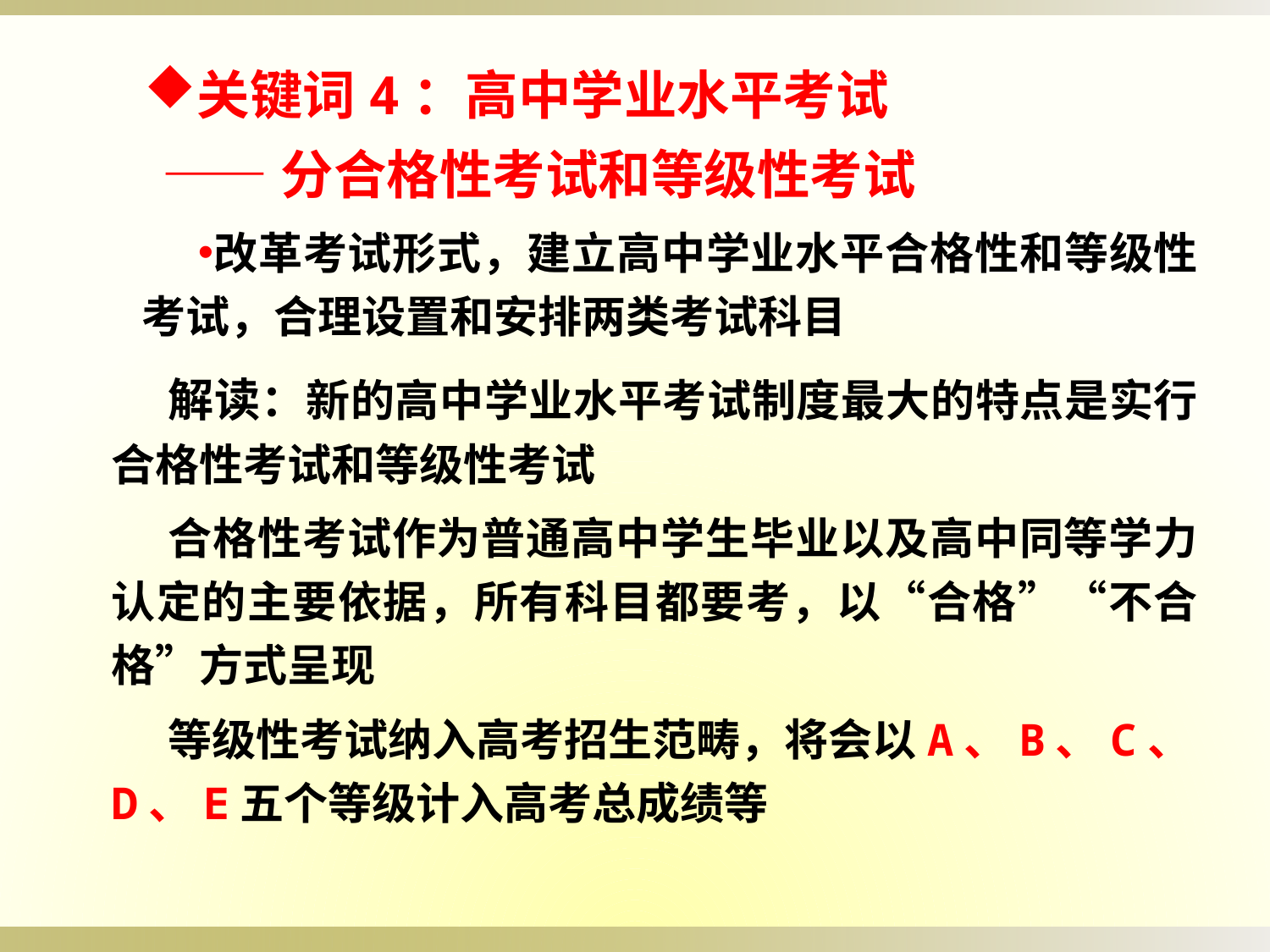

关键词4：高中学业水平考试
    ——分合格性考试和等级性考试
改革考试形式，建立高中学业水平合格性和等级性考试，合理设置和安排两类考试科目
解读：新的高中学业水平考试制度最大的特点是实行合格性考试和等级性考试
合格性考试作为普通高中学生毕业以及高中同等学力认定的主要依据，所有科目都要考，以“合格”“不合格”方式呈现
等级性考试纳入高考招生范畴，将会以A、B、C、D、E五个等级计入高考总成绩等